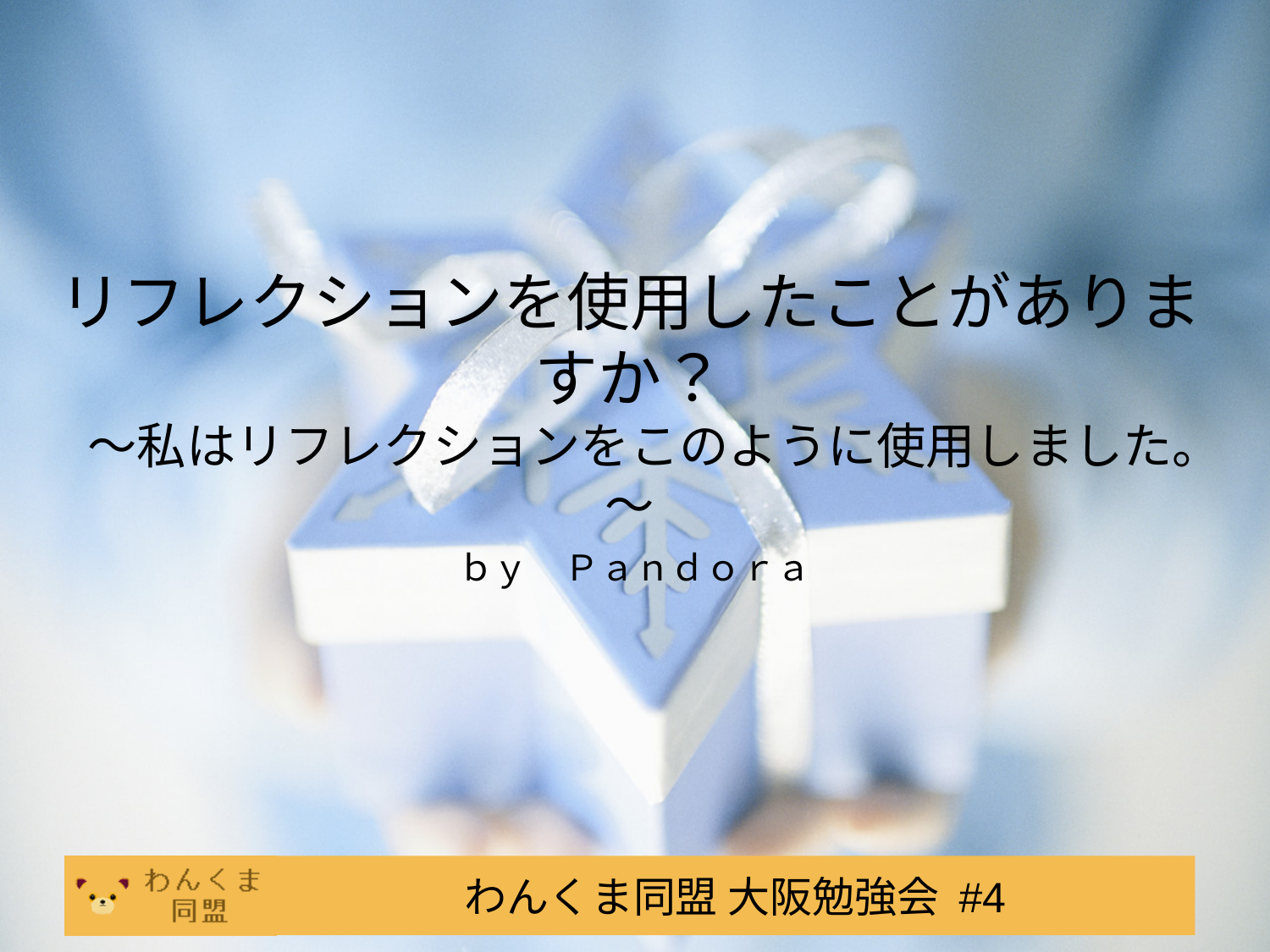

# リフレクションを使用したことがありますか？ 　～私はリフレクションをこのように使用しました。～
ｂｙ　Ｐａｎｄｏｒａ